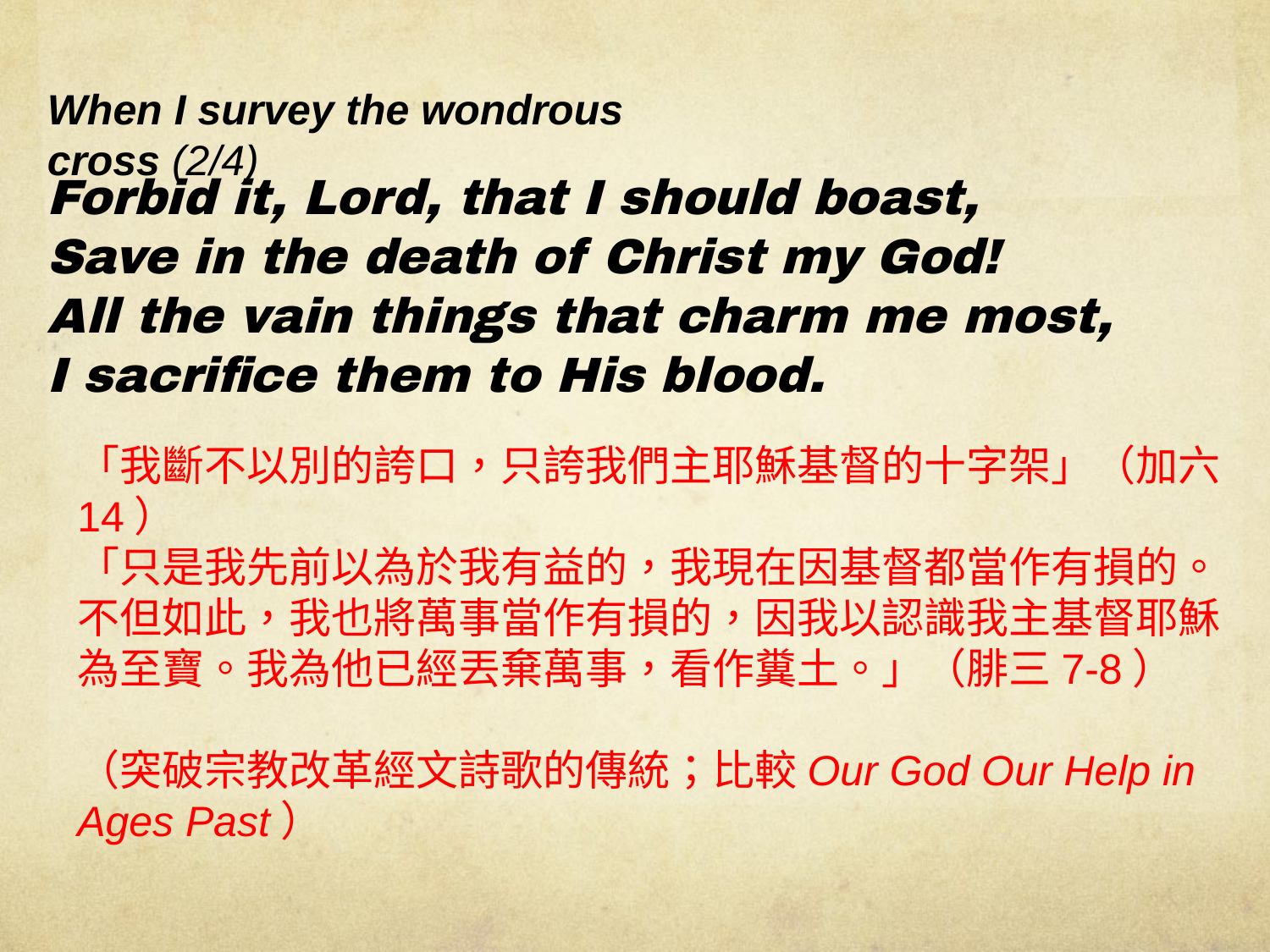

When I survey the wondrous cross (2/4)
Forbid it, Lord, that I should boast,
Save in the death of Christ my God!
All the vain things that charm me most,
I sacrifice them to His blood.
「我斷不以別的誇口，只誇我們主耶穌基督的十字架」（加六14）
「只是我先前以為於我有益的，我現在因基督都當作有損的。不但如此，我也將萬事當作有損的，因我以認識我主基督耶穌為至寶。我為他已經丟棄萬事，看作糞土。」（腓三7-8）
（突破宗教改革經文詩歌的傳統；比較Our God Our Help in Ages Past）